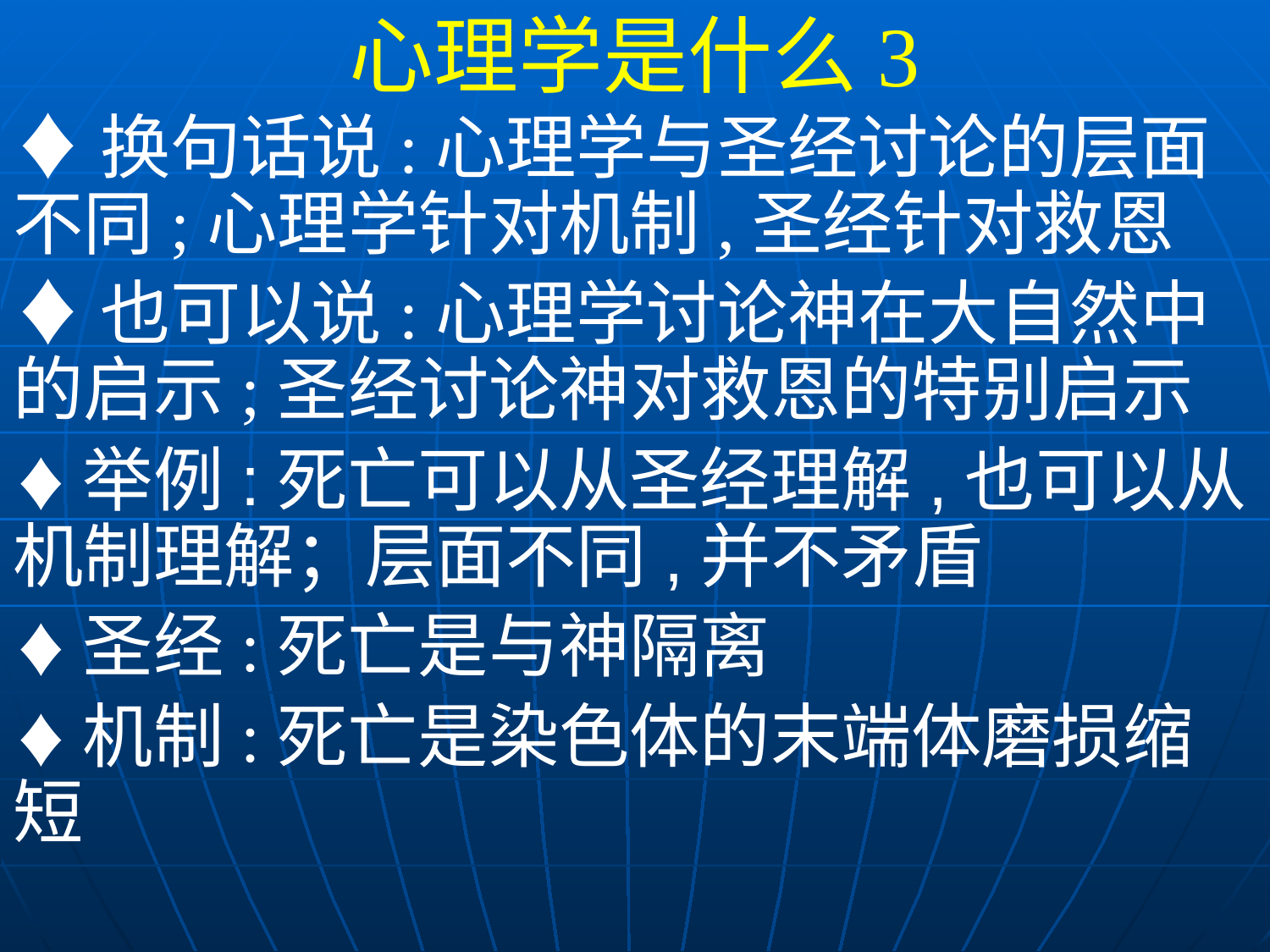

心理学是什么3
♦换句话说:心理学与圣经讨论的层面不同;心理学针对机制,圣经针对救恩
♦也可以说:心理学讨论神在大自然中的启示;圣经讨论神对救恩的特别启示
♦举例:死亡可以从圣经理解,也可以从机制理解；层面不同,并不矛盾
♦圣经:死亡是与神隔离
♦机制:死亡是染色体的末端体磨损缩短